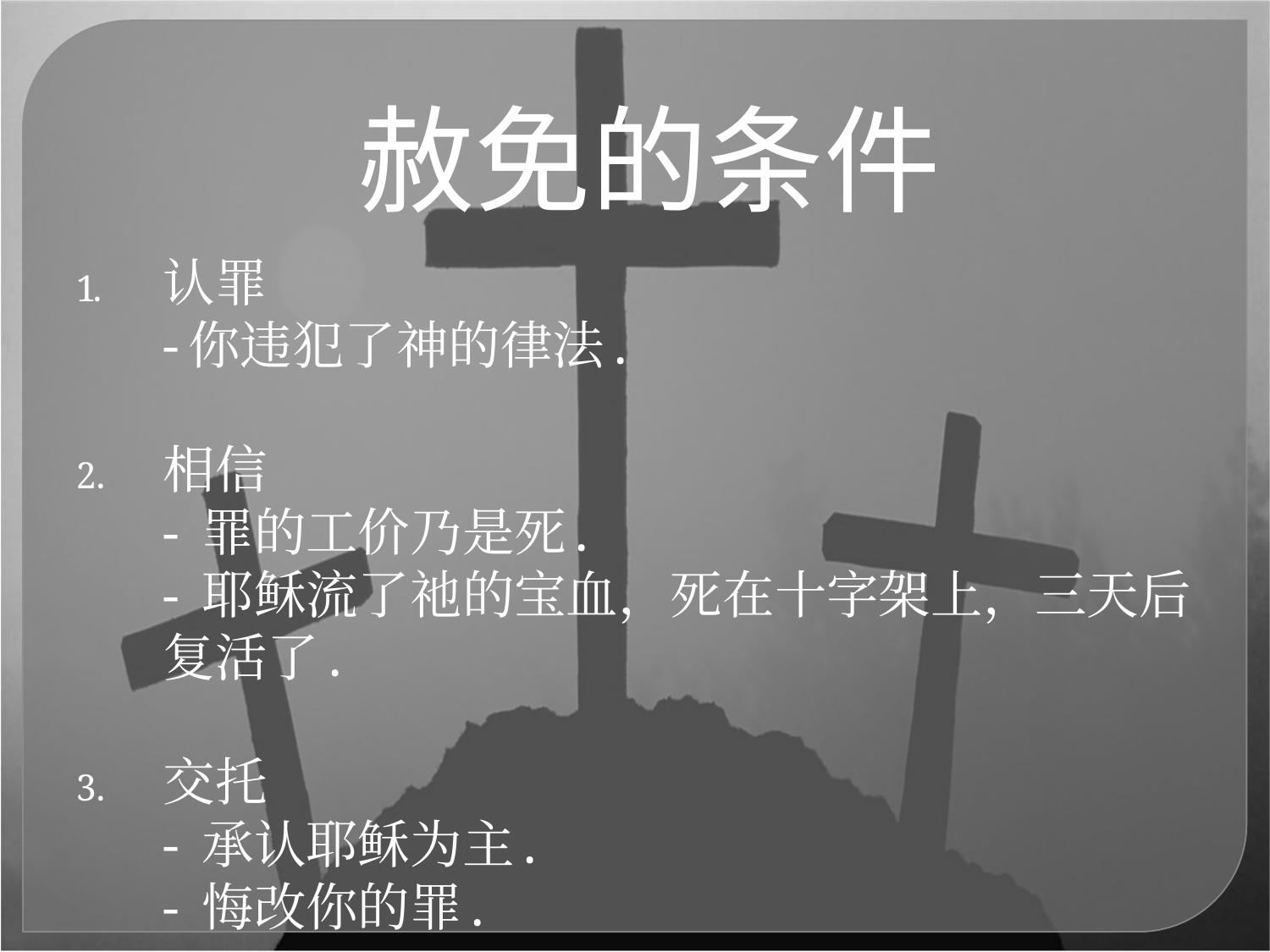

赦免的条件
认罪
-你违犯了神的律法.

相信
- 罪的工价乃是死.
- 耶稣流了祂的宝血，死在十字架上，三天后复活了.

交托
- 承认耶稣为主.
- 悔改你的罪.